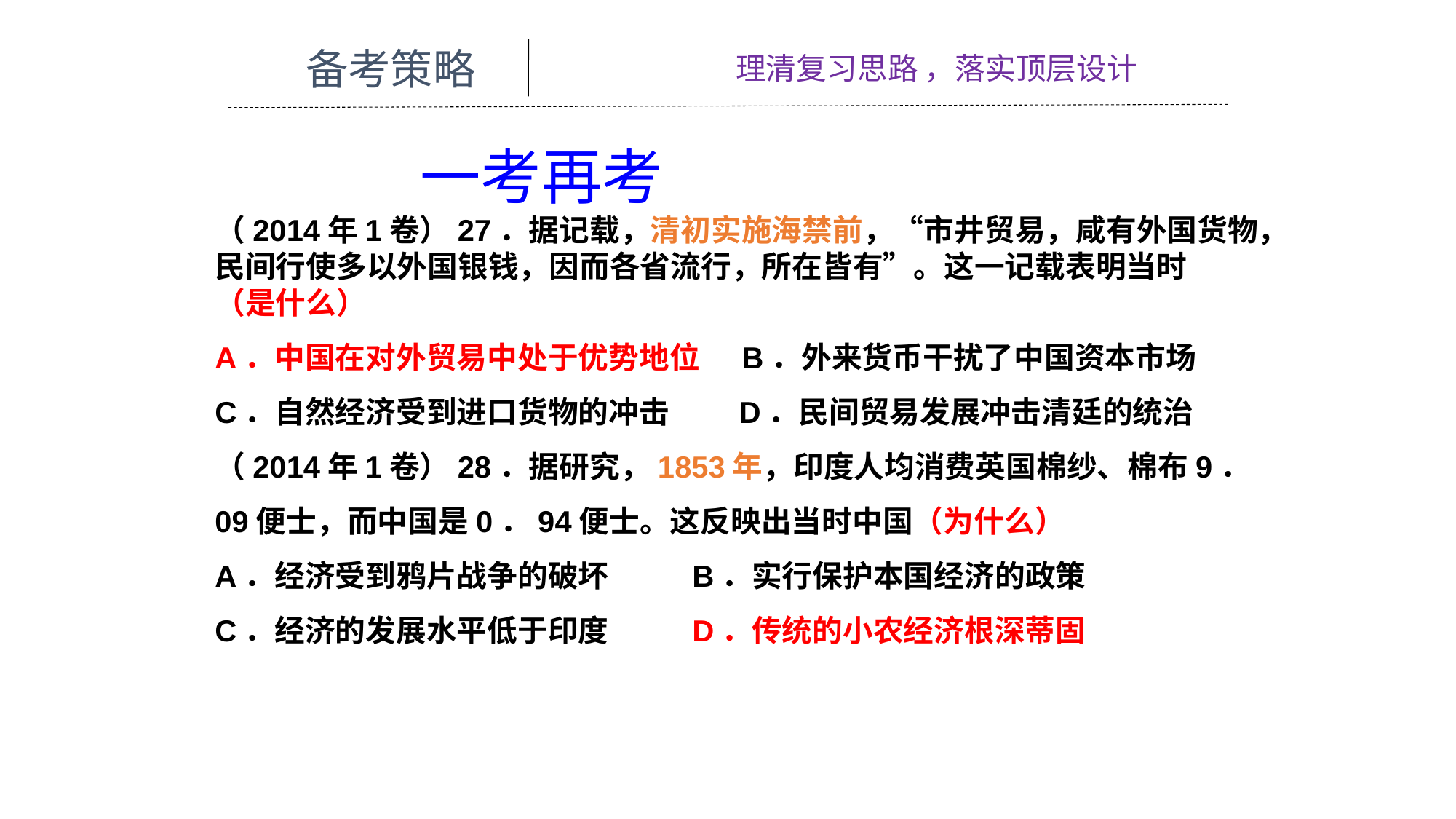

备考策略
理清复习思路 ，落实顶层设计
              一考再考
（2014年1卷）27．据记载，清初实施海禁前，“市井贸易，咸有外国货物，民间行使多以外国银钱，因而各省流行，所在皆有”。这一记载表明当时
（是什么）
A．中国在对外贸易中处于优势地位     B．外来货币干扰了中国资本市场
C．自然经济受到进口货物的冲击         D．民间贸易发展冲击清廷的统治
（2014年1卷）28．据研究，1853年，印度人均消费英国棉纱、棉布9．09便士，而中国是0．94便士。这反映出当时中国（为什么）
A．经济受到鸦片战争的破坏           B．实行保护本国经济的政策
C．经济的发展水平低于印度           D．传统的小农经济根深蒂固